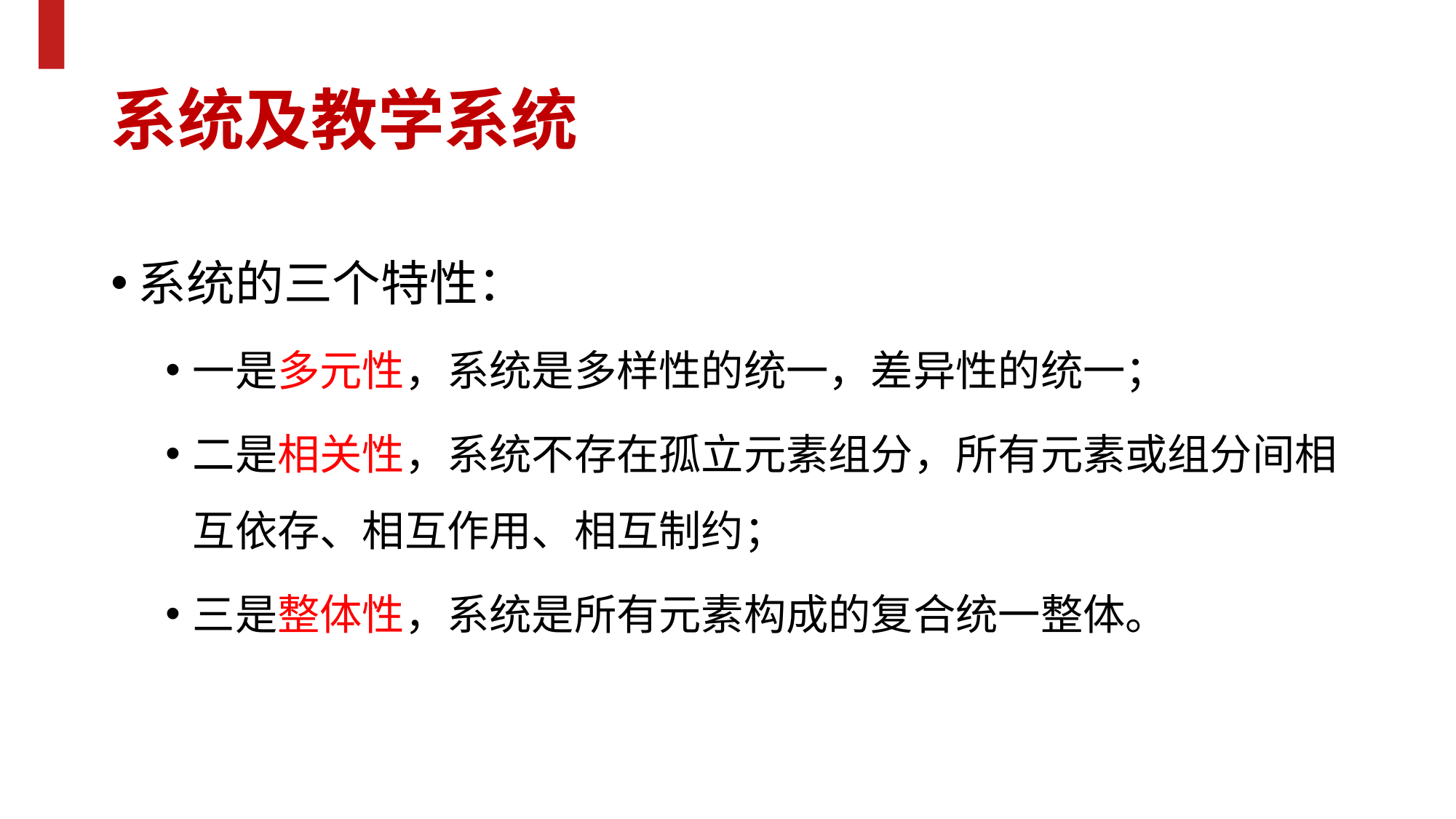

# 系统及教学系统
系统的三个特性：
一是多元性，系统是多样性的统一，差异性的统一；
二是相关性，系统不存在孤立元素组分，所有元素或组分间相互依存、相互作用、相互制约；
三是整体性，系统是所有元素构成的复合统一整体。